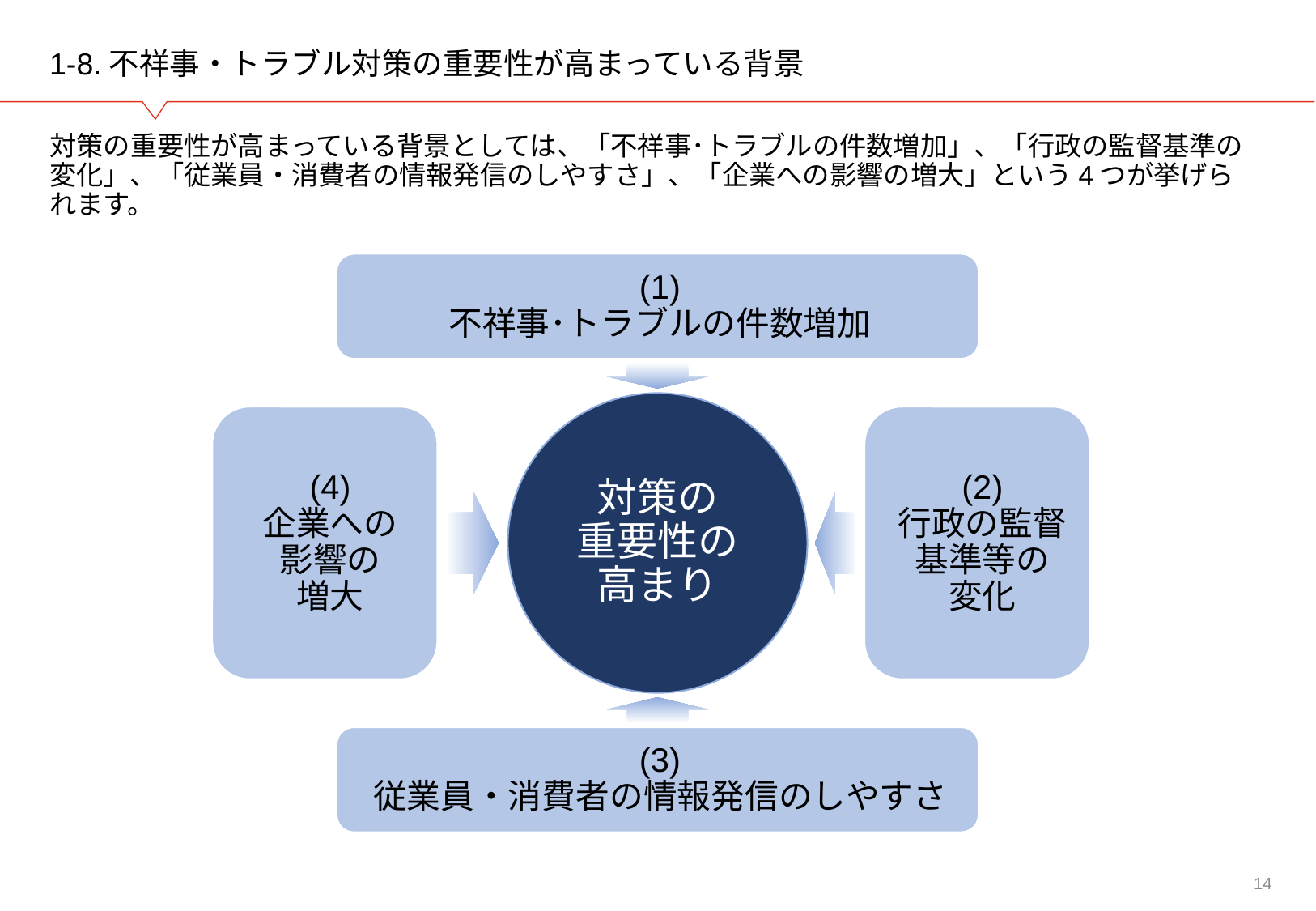

# 1-8.不祥事・トラブル対策の重要性が高まっている背景
対策の重要性が高まっている背景としては、「不祥事･トラブルの件数増加」、「行政の監督基準の変化」、「従業員・消費者の情報発信のしやすさ」、「企業への影響の増大」という4つが挙げられます。
対策の
重要性の
高まり

(1)
不祥事･トラブルの件数増加

(2)
行政の監督
基準等の
変化

(3)
従業員・消費者の情報発信のしやすさ

(4)
企業への
影響の
増大